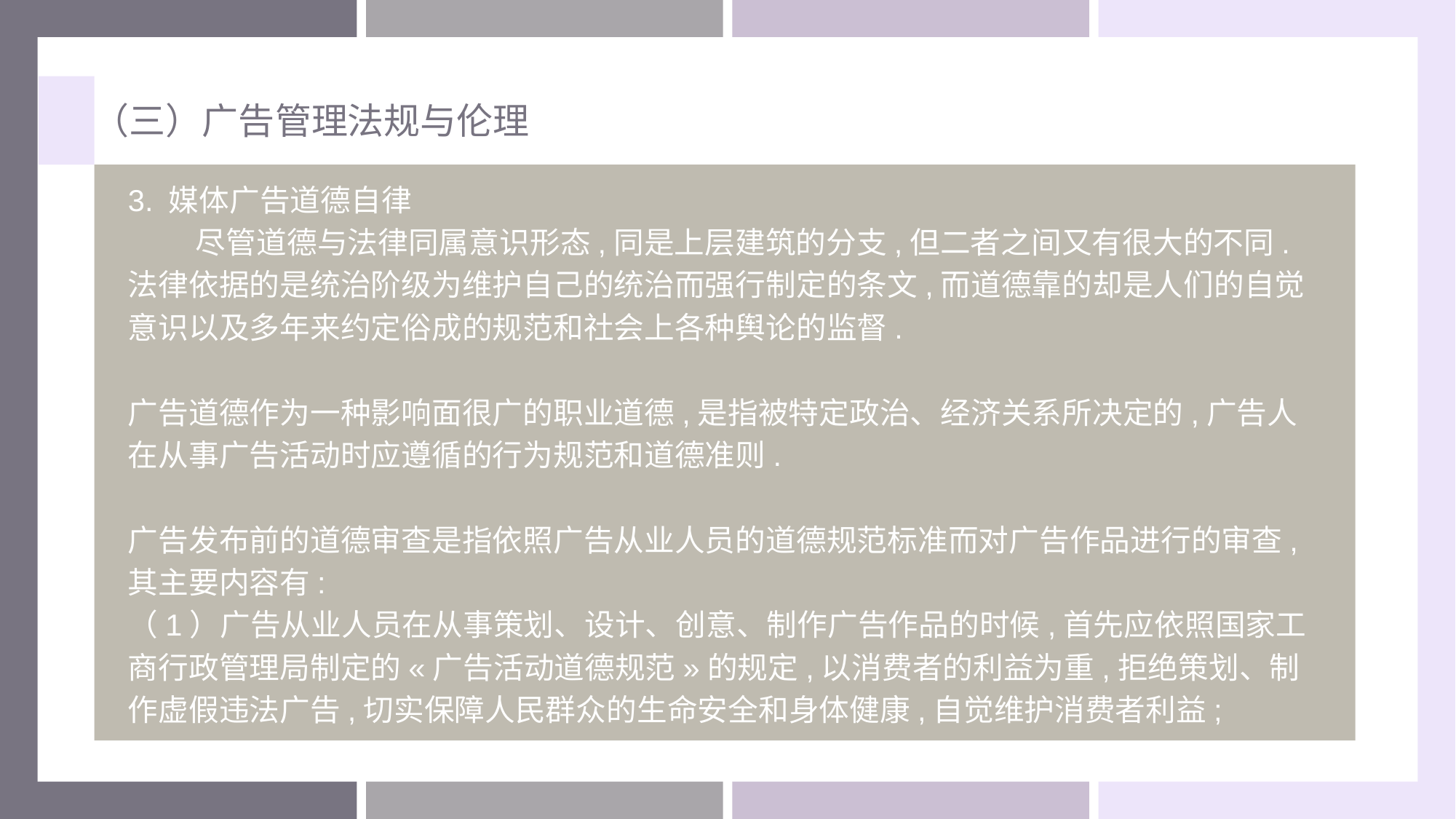

（三）广告管理法规与伦理

3. 媒体广告道德自律
         尽管道德与法律同属意识形态,同是上层建筑的分支,但二者之间又有很大的不同.法律依据的是统治阶级为维护自己的统治而强行制定的条文,而道德靠的却是人们的自觉意识以及多年来约定俗成的规范和社会上各种舆论的监督.

广告道德作为一种影响面很广的职业道德,是指被特定政治、经济关系所决定的,广告人在从事广告活动时应遵循的行为规范和道德准则.

广告发布前的道德审查是指依照广告从业人员的道德规范标准而对广告作品进行的审查,其主要内容有:
（1）广告从业人员在从事策划、设计、创意、制作广告作品的时候,首先应依照国家工商行政管理局制定的«广告活动道德规范»的规定,以消费者的利益为重,拒绝策划、制作虚假违法广告,切实保障人民群众的生命安全和身体健康,自觉维护消费者利益;